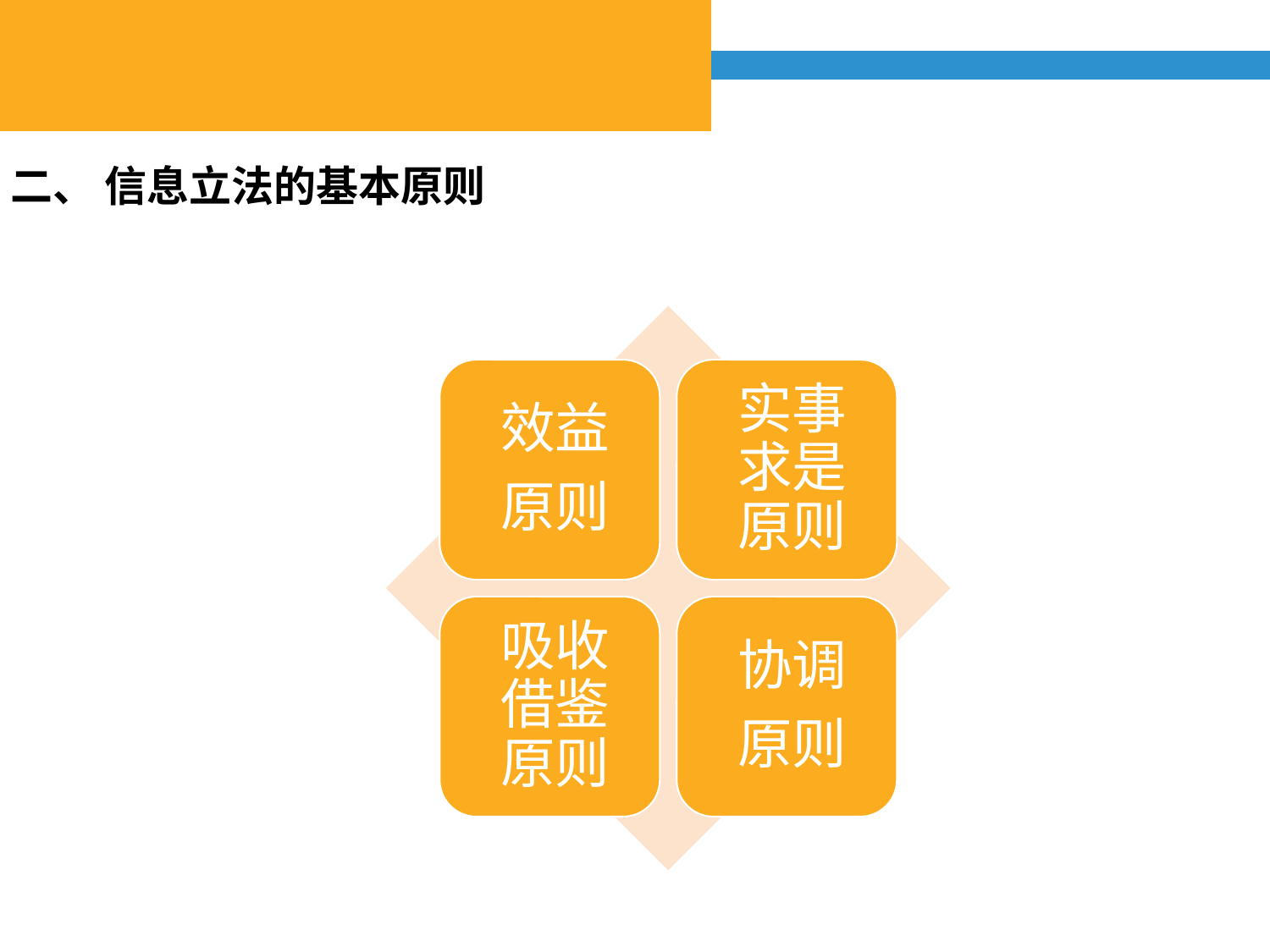

二、 信息立法的基本原则

效益
原则
实事求是原则
吸收借鉴原则
协调
原则